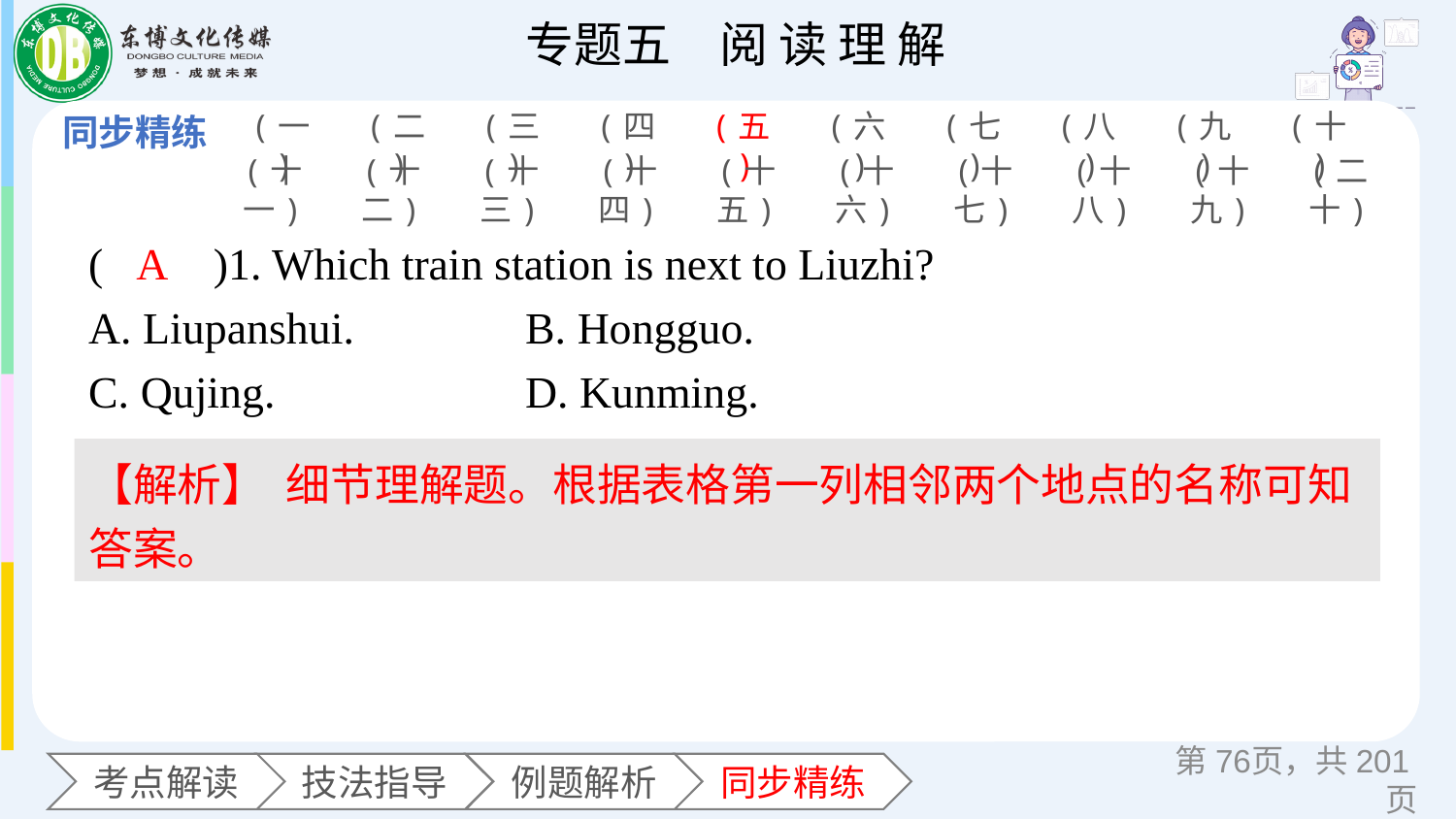

(一)
(二)
(三)
(四)
(五)
(六)
(七)
(八)
(九)
(十)
(十一)
(十二)
(十三)
(十四)
(十五)
(十六)
(十七)
(十八)
(十九)
(二十)
(　　)1. Which train station is next to Liuzhi?
A. Liupanshui.    	B. Hongguo.
C. Qujing.    		D. Kunming.
A
【解析】  细节理解题。根据表格第一列相邻两个地点的名称可知答案。
第76页，共201页